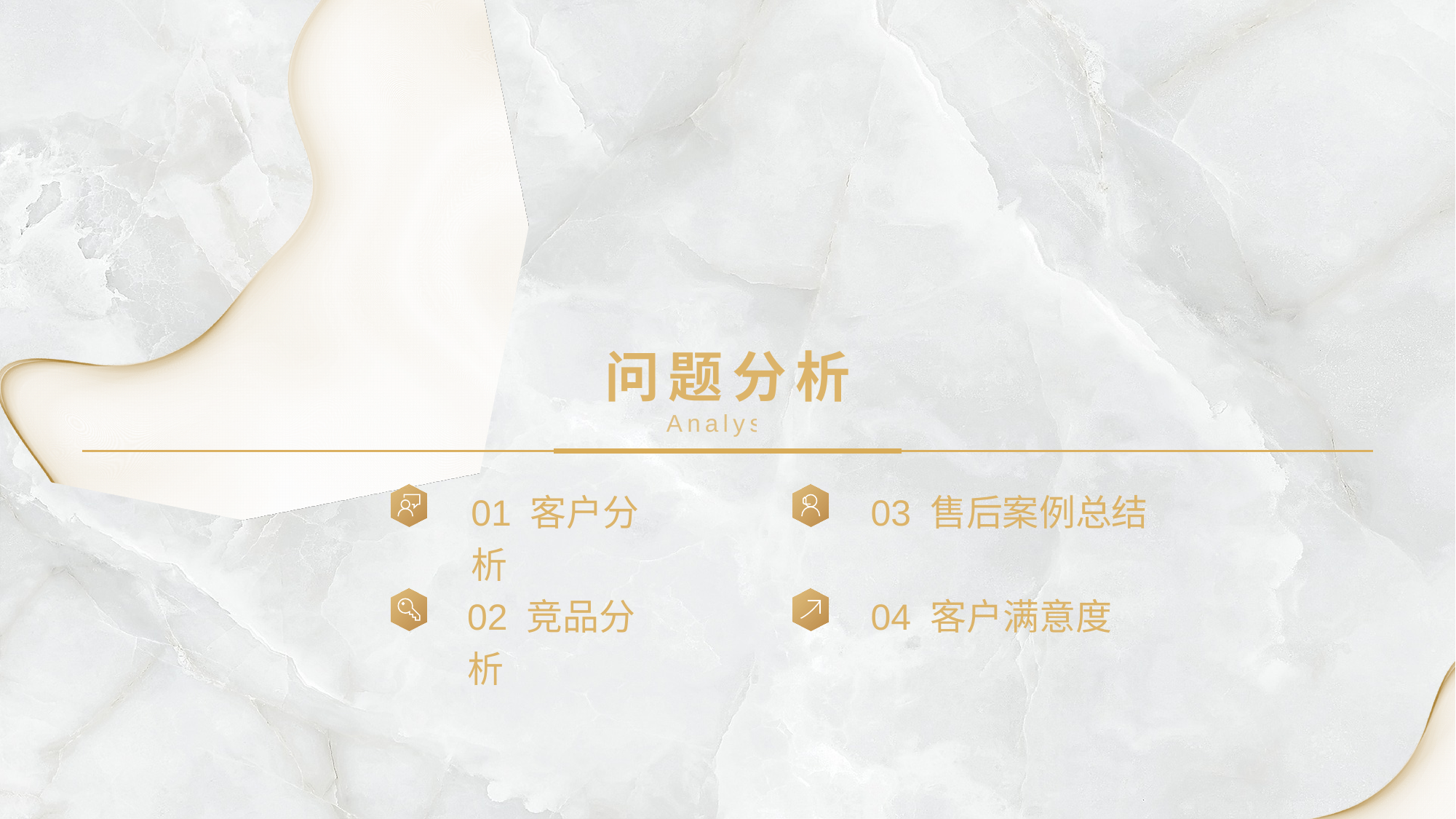

PART
03
问题分析
Analysis
01 客户分析
03 售后案例总结

02 竞品分析
04 客户满意度